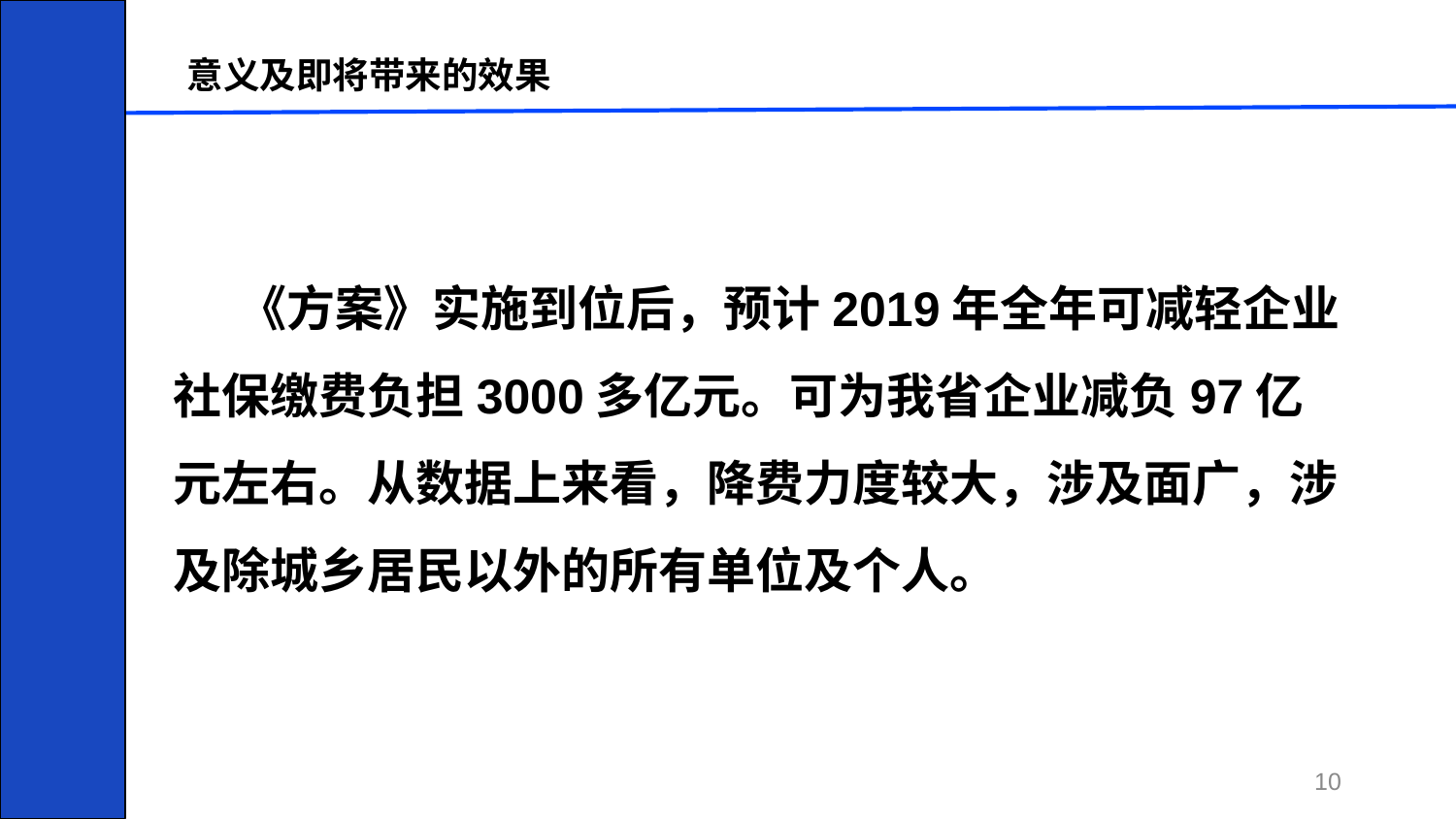

河 南 省 国 家 税 务 局                                                                                                                                                                                                 HE NAN PROVINCIAL OFFICE,SAT
意义及即将带来的效果

《方案》实施到位后，预计2019年全年可减轻企业社保缴费负担3000多亿元。可为我省企业减负97亿元左右。从数据上来看，降费力度较大，涉及面广，涉及除城乡居民以外的所有单位及个人。

10
*